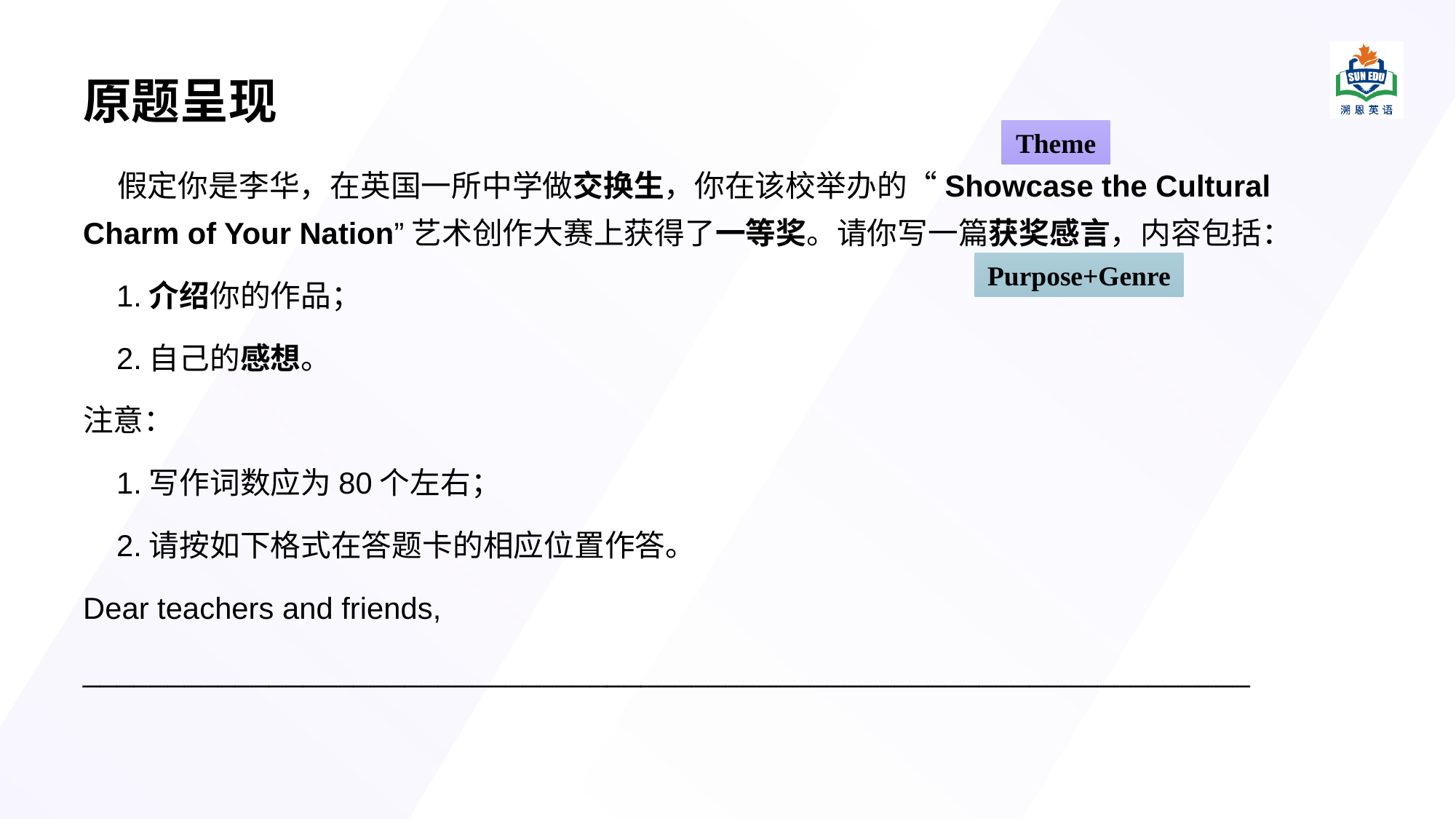

# 原题呈现
Theme
    假定你是李华，在英国一所中学做交换生，你在该校举办的“Showcase the Cultural Charm of Your Nation”艺术创作大赛上获得了一等奖。请你写一篇获奖感言，内容包括：
    1.介绍你的作品；
    2.自己的感想。
注意：
    1.写作词数应为80个左右；
    2.请按如下格式在答题卡的相应位置作答。
Dear teachers and friends,
_____________________________________________________________________
Purpose+Genre